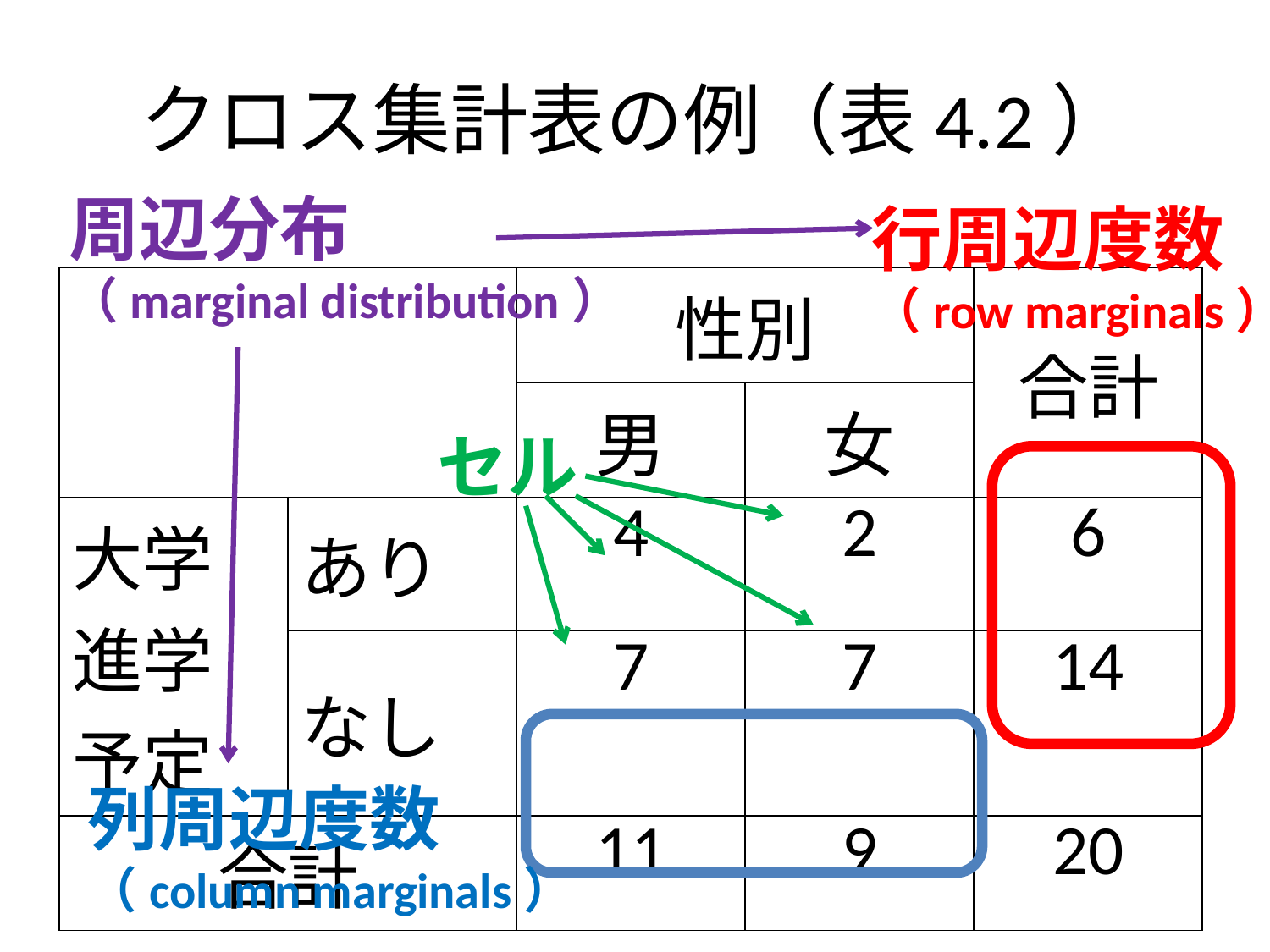

# クロス集計表の例（表4.2）
周辺分布
（marginal distribution）
行周辺度数
（row marginals）

|  |  | 性別 |  | 合計 |
| --- | --- | --- | --- | --- |
|  |  | 男 | 女 |  |
| 大学進学予定 | あり | 4 | 2 | 6 |
|  | なし | 7 | 7 | 14 |
| 合計 |  | 11 | 9 | 20 |
セル

列周辺度数
（column marginals）